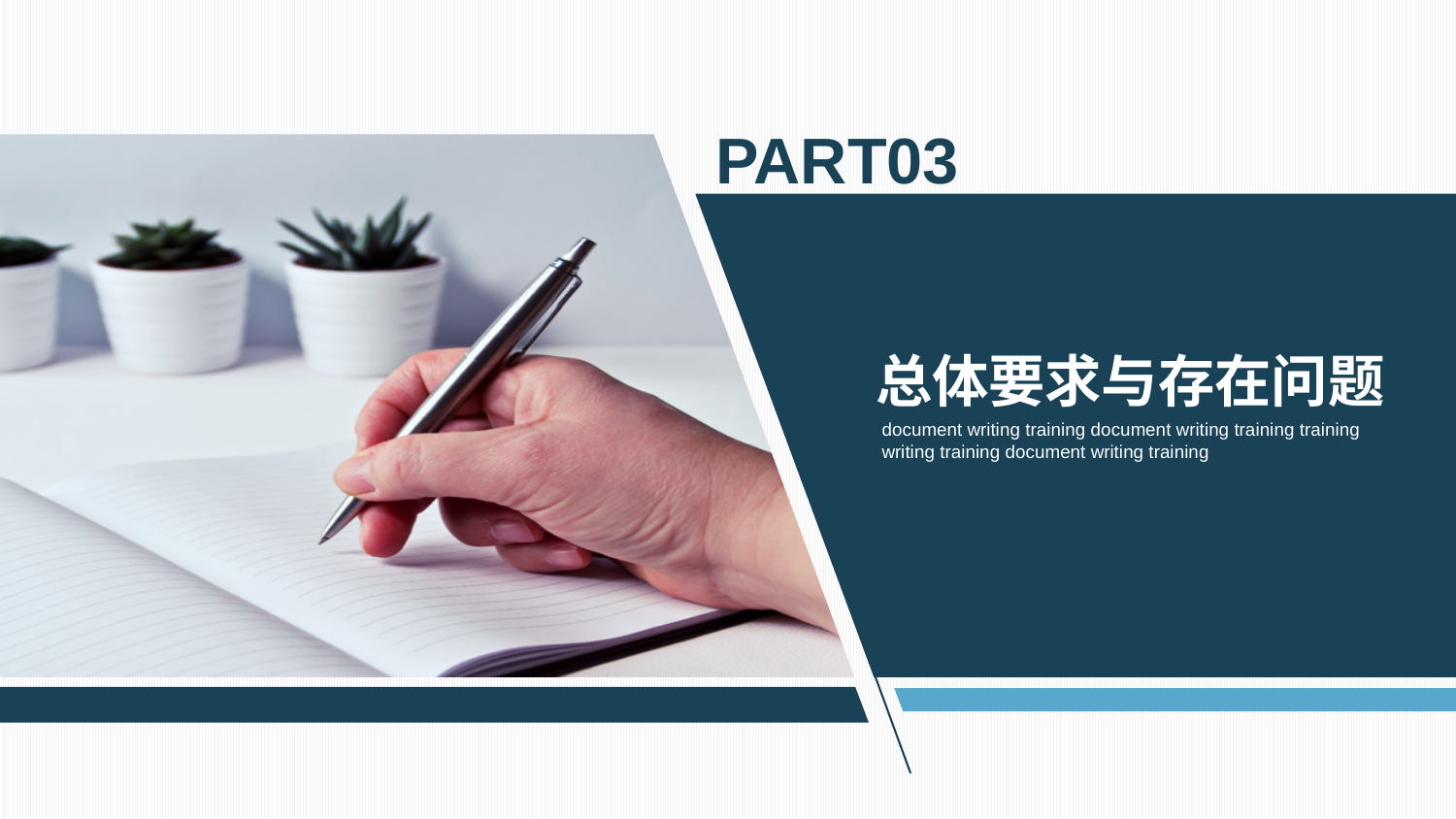

PART03

总体要求与存在问题
document writing training document writing training training writing training document writing training